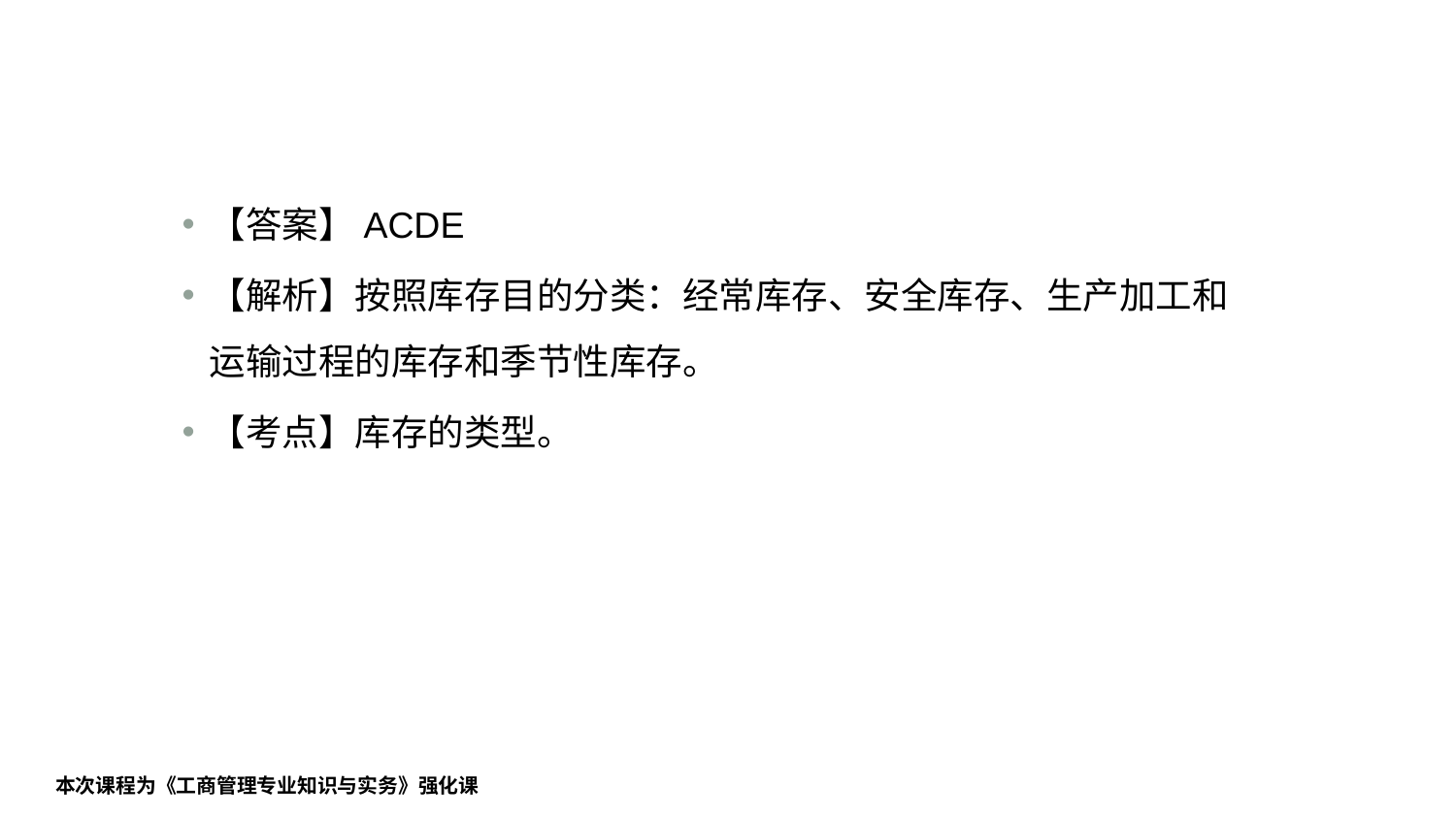

#
【答案】ACDE
【解析】按照库存目的分类：经常库存、安全库存、生产加工和运输过程的库存和季节性库存。
【考点】库存的类型。